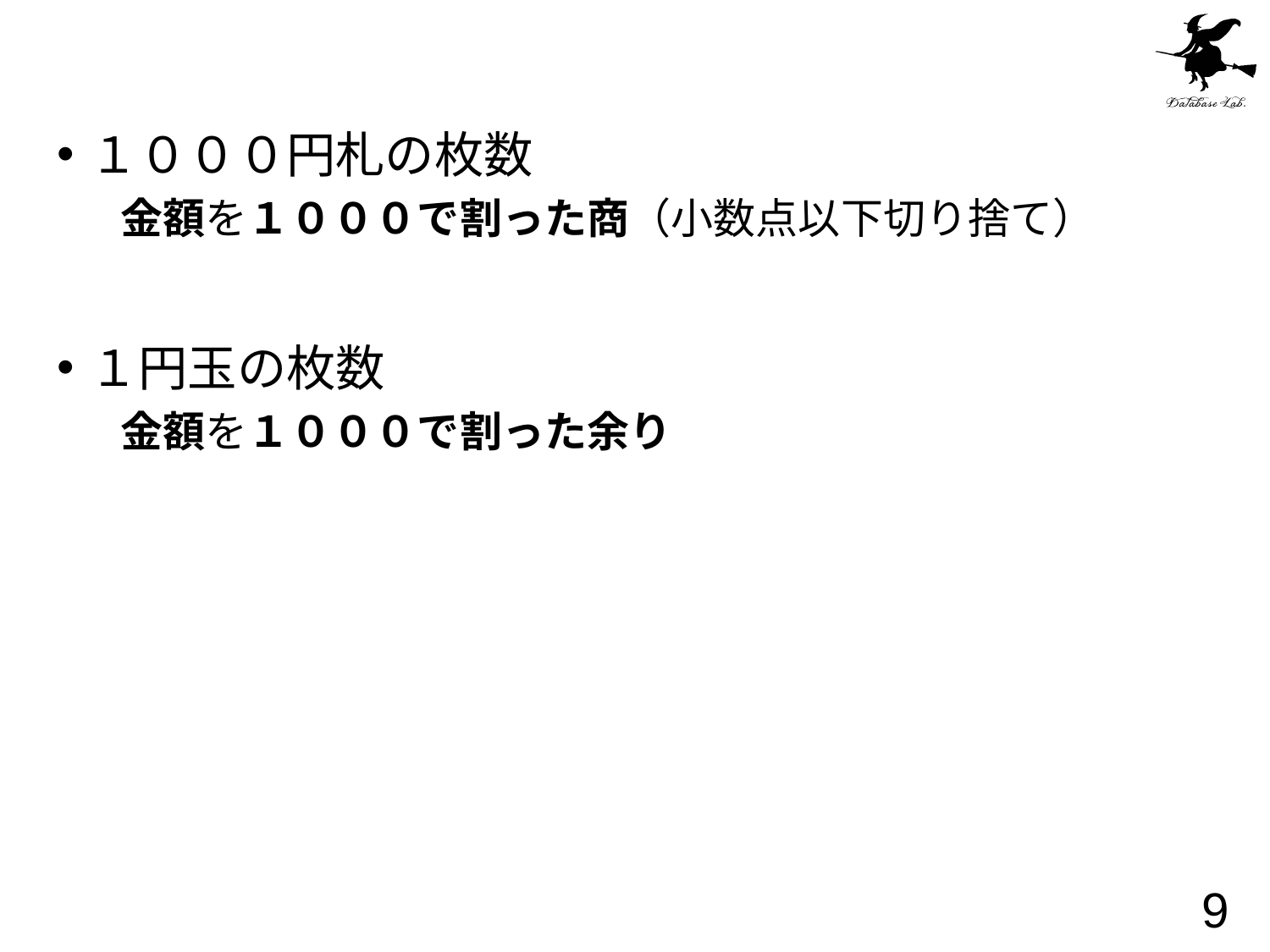

１０００円札の枚数
金額を１０００で割った商（小数点以下切り捨て）

１円玉の枚数
金額を１０００で割った余り
9